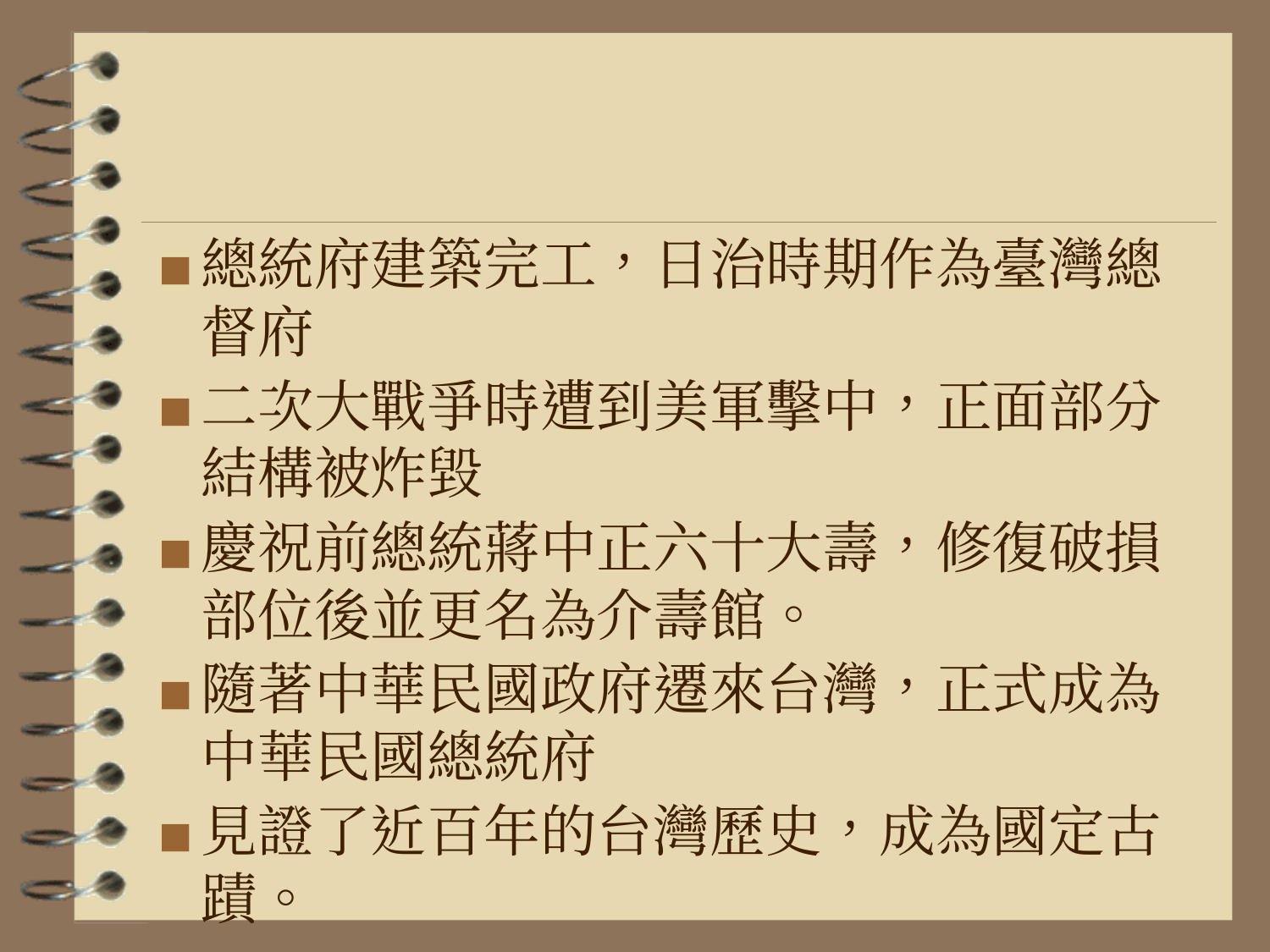

#
總統府建築完工，日治時期作為臺灣總督府
二次大戰爭時遭到美軍擊中，正面部分結構被炸毀
慶祝前總統蔣中正六十大壽，修復破損部位後並更名為介壽館。
隨著中華民國政府遷來台灣，正式成為中華民國總統府
見證了近百年的台灣歷史，成為國定古蹟。